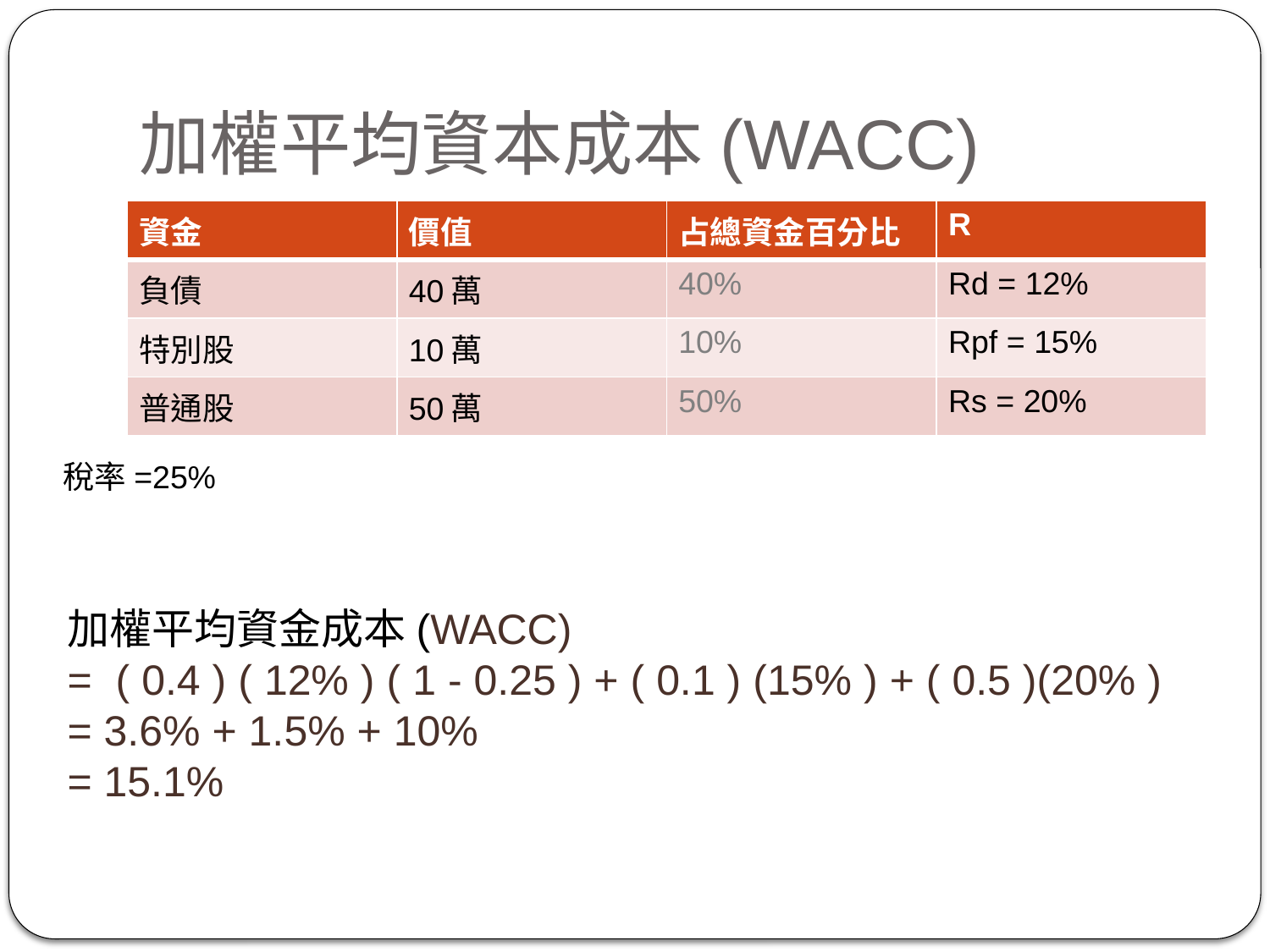

# 加權平均資本成本(WACC)
| 資金 | 價值 | 占總資金百分比 | R |
| --- | --- | --- | --- |
| 負債 | 40萬 | 40% | Rd = 12% |
| 特別股 | 10萬 | 10% | Rpf = 15% |
| 普通股 | 50萬 | 50% | Rs = 20% |
稅率=25%
加權平均資金成本(WACC)
=  ( 0.4 ) ( 12% ) ( 1 - 0.25 ) + ( 0.1 ) (15% ) + ( 0.5 )(20% )
= 3.6% + 1.5% + 10%
= 15.1%